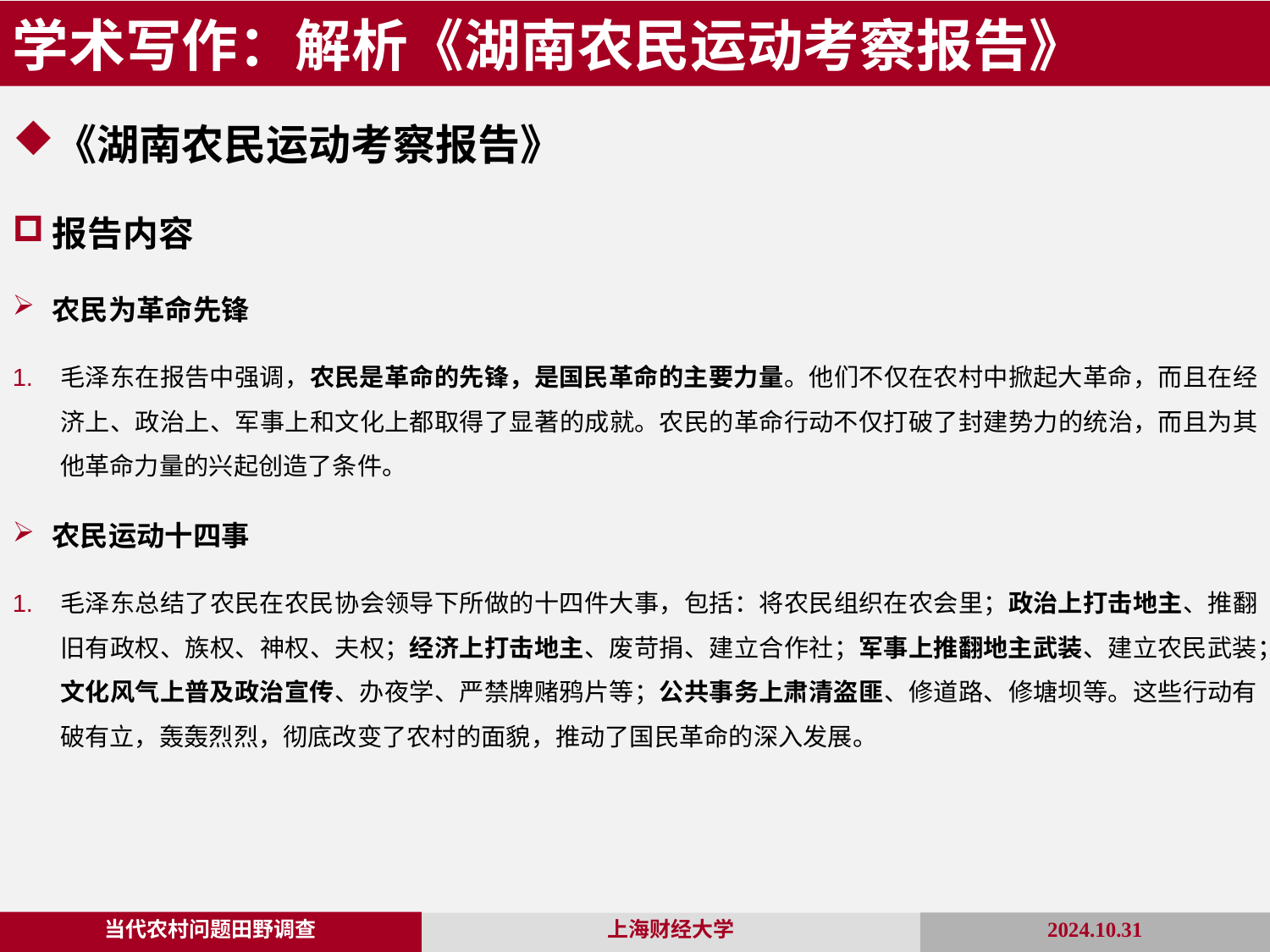

学术写作：解析《湖南农民运动考察报告》
《湖南农民运动考察报告》
报告内容
农民为革命先锋
毛泽东在报告中强调，农民是革命的先锋，是国民革命的主要力量。他们不仅在农村中掀起大革命，而且在经济上、政治上、军事上和文化上都取得了显著的成就。农民的革命行动不仅打破了封建势力的统治，而且为其他革命力量的兴起创造了条件。
农民运动十四事
毛泽东总结了农民在农民协会领导下所做的十四件大事，包括：将农民组织在农会里；政治上打击地主、推翻旧有政权、族权、神权、夫权；经济上打击地主、废苛捐、建立合作社；军事上推翻地主武装、建立农民武装；文化风气上普及政治宣传、办夜学、严禁牌赌鸦片等；公共事务上肃清盗匪、修道路、修塘坝等。这些行动有破有立，轰轰烈烈，彻底改变了农村的面貌，推动了国民革命的深入发展。
当代农村问题田野调查
2024.10.31
上海财经大学